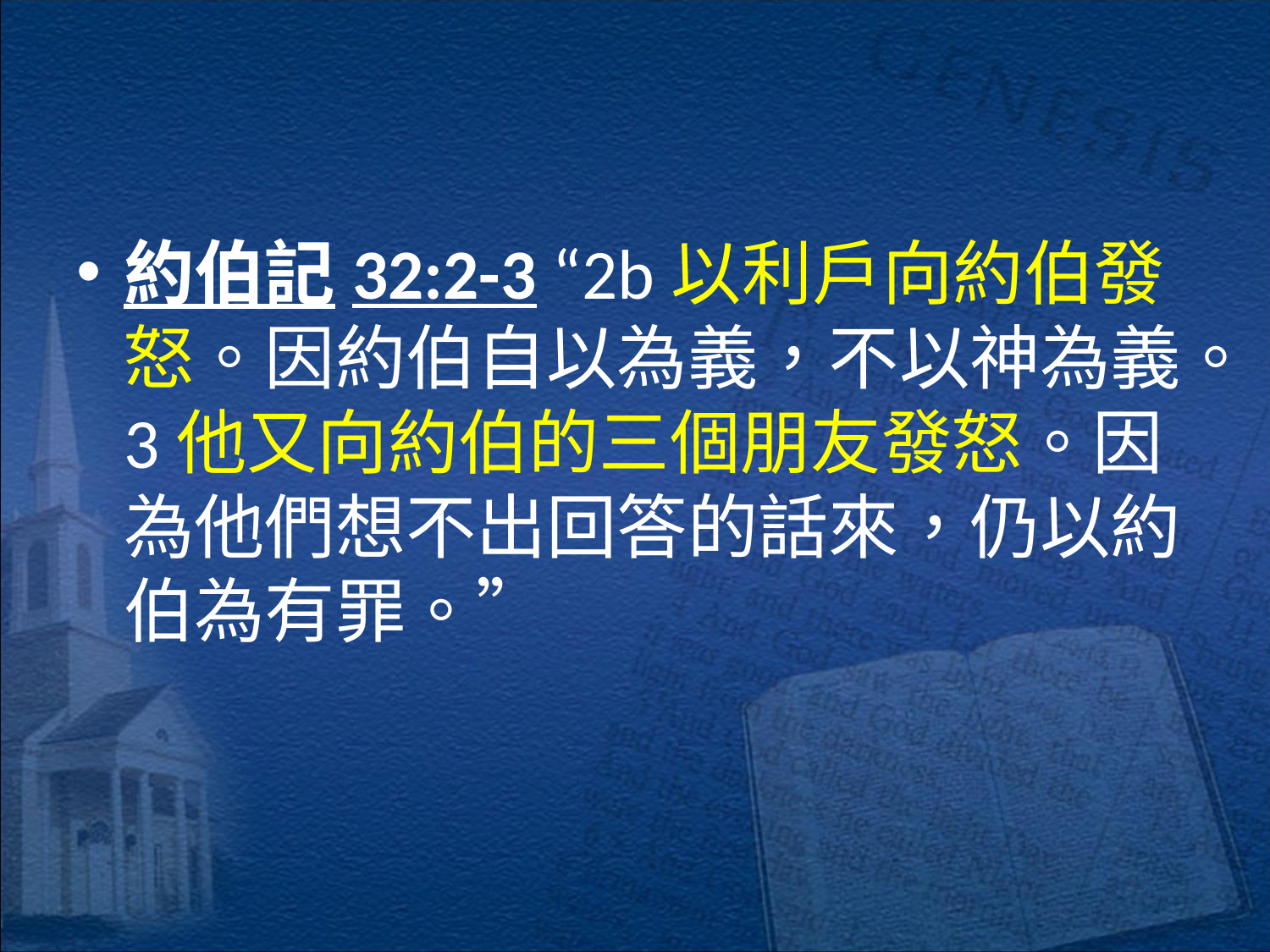

#
約伯記32:2-3 “2b以利戶向約伯發怒。因約伯自以為義，不以神為義。3他又向約伯的三個朋友發怒。因為他們想不出回答的話來，仍以約伯為有罪。”